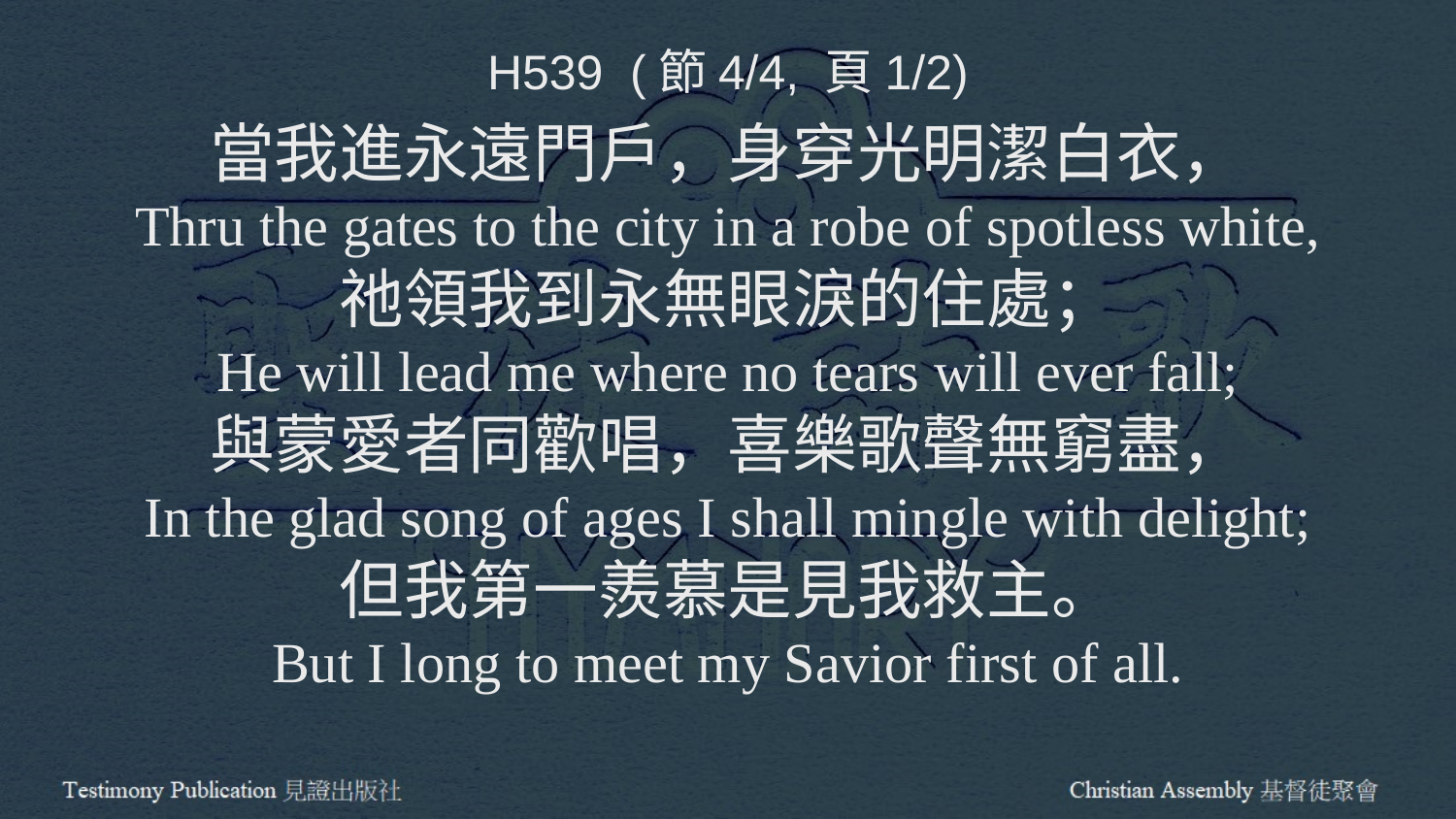

H539  (節4/4, 頁1/2)
當我進永遠門戶，身穿光明潔白衣，
Thru the gates to the city in a robe of spotless white,
祂領我到永無眼淚的住處；
He will lead me where no tears will ever fall;
與蒙愛者同歡唱，喜樂歌聲無窮盡，
In the glad song of ages I shall mingle with delight;
但我第一羨慕是見我救主。
But I long to meet my Savior first of all.